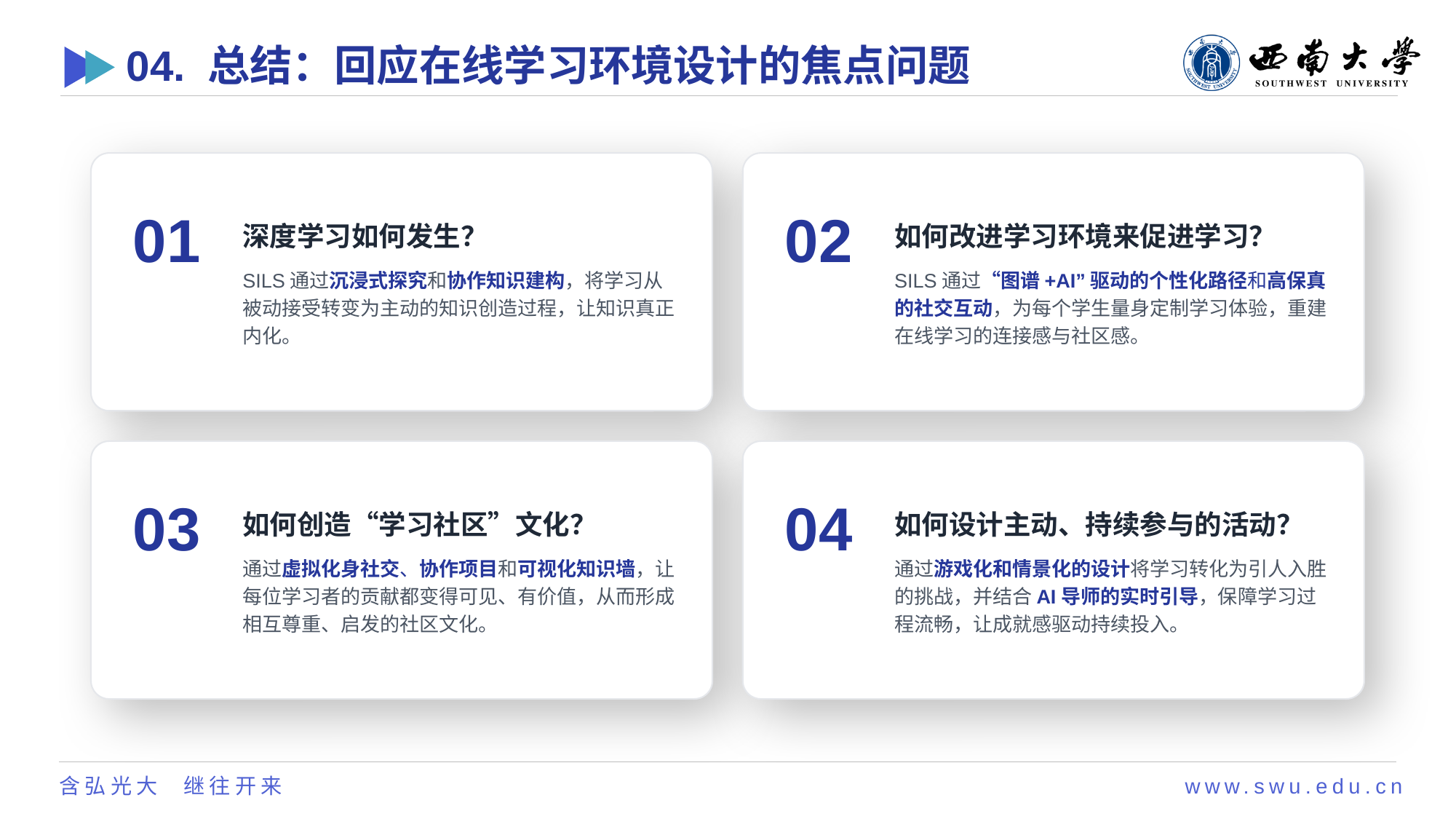

# 04. 总结：回应在线学习环境设计的焦点问题

01
深度学习如何发生？
SILS通过沉浸式探究和协作知识建构，将学习从被动接受转变为主动的知识创造过程，让知识真正内化。
02
如何改进学习环境来促进学习？
SILS通过“图谱+AI”驱动的个性化路径和高保真的社交互动，为每个学生量身定制学习体验，重建在线学习的连接感与社区感。

03
如何创造“学习社区”文化？
通过虚拟化身社交、协作项目和可视化知识墙，让每位学习者的贡献都变得可见、有价值，从而形成相互尊重、启发的社区文化。
04
如何设计主动、持续参与的活动？
通过游戏化和情景化的设计将学习转化为引人入胜的挑战，并结合AI导师的实时引导，保障学习过程流畅，让成就感驱动持续投入。